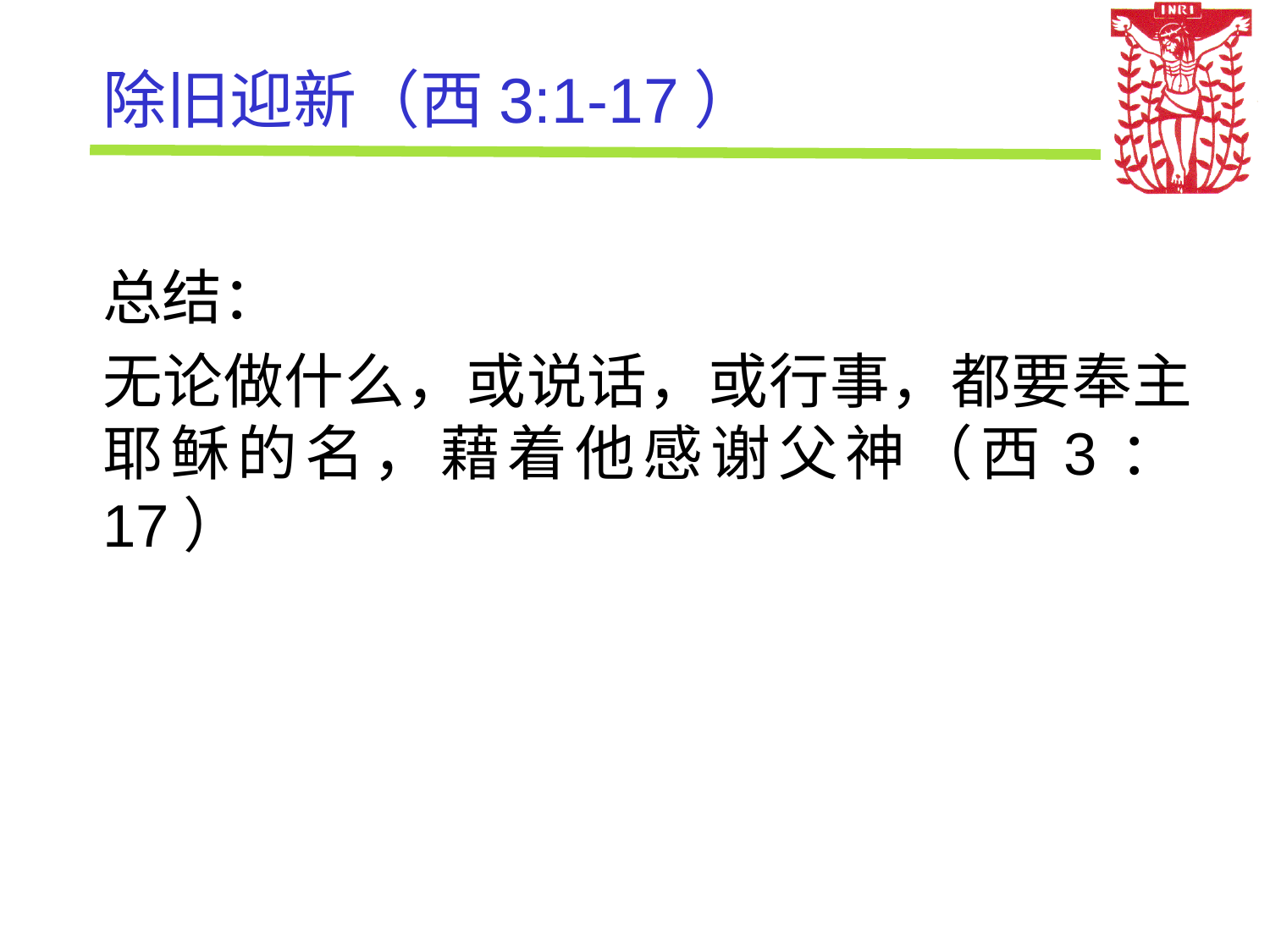

# 除旧迎新（西3:1-17）

总结：
无论做什么，或说话，或行事，都要奉主耶稣的名，藉着他感谢父神（西3：17）